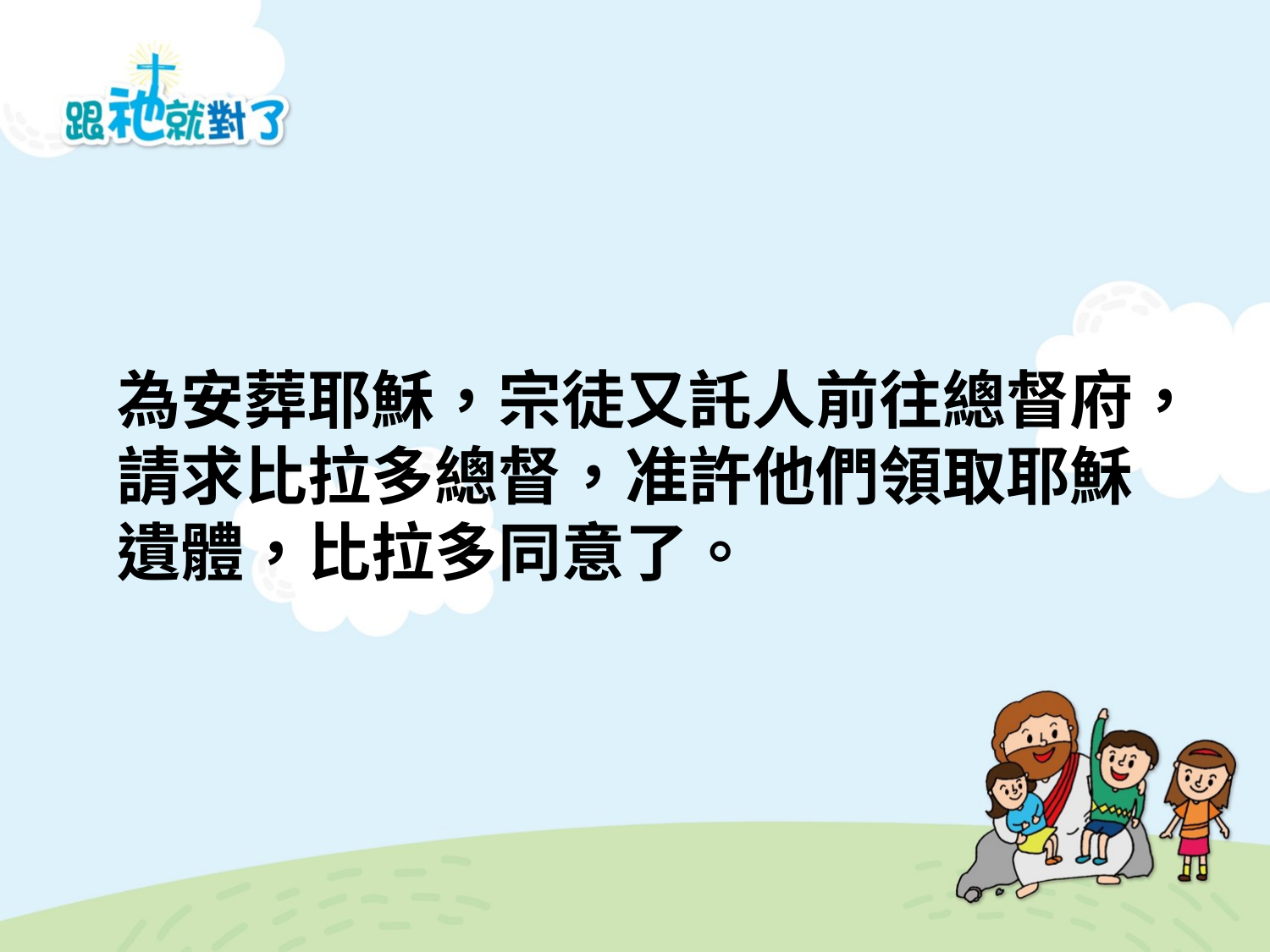

為安葬耶穌，宗徒又託人前往總督府，請求比拉多總督，准許他們領取耶穌遺體，比拉多同意了。